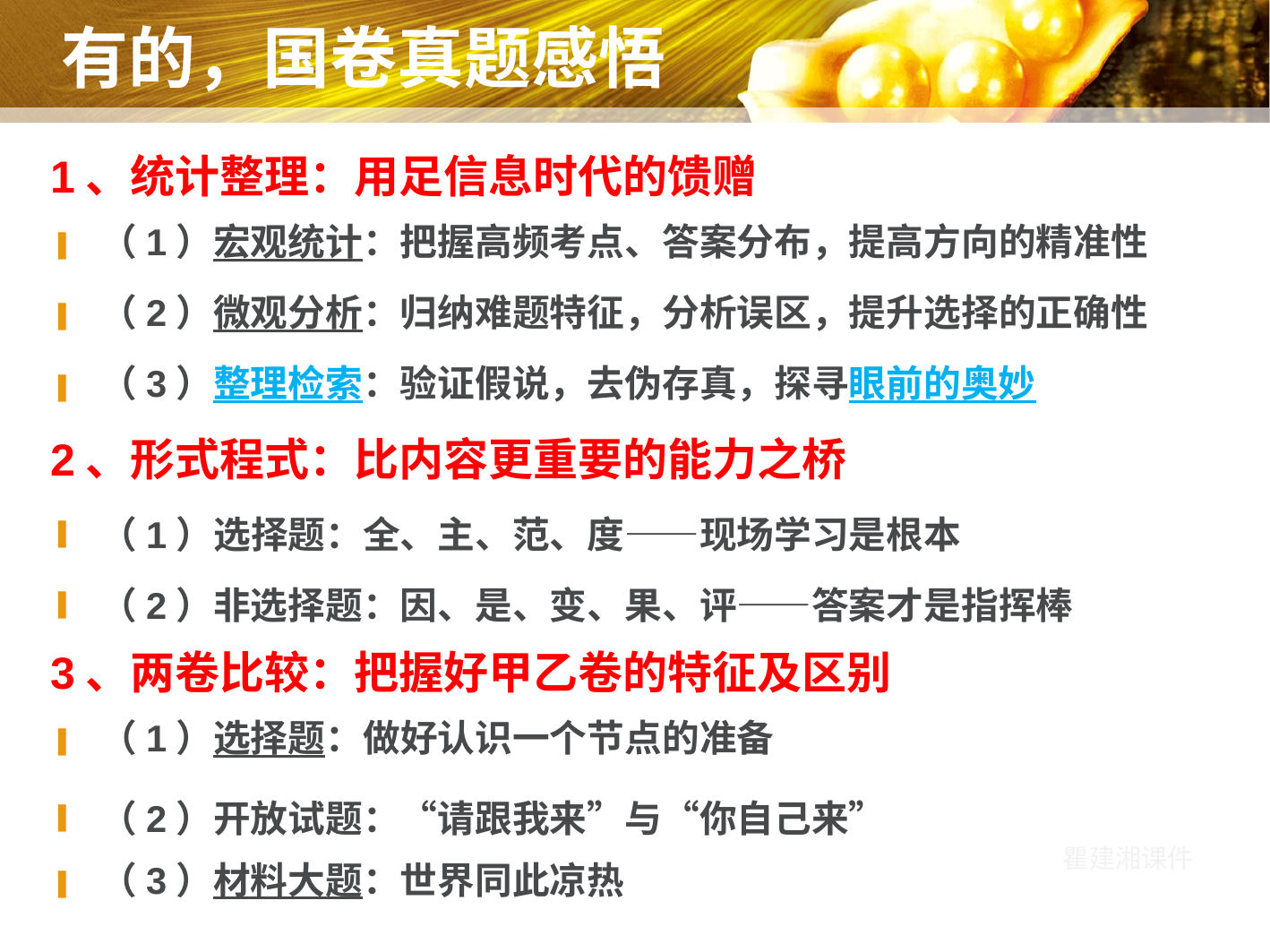

# 有的，国卷真题感悟
1、统计整理：用足信息时代的馈赠
（1）宏观统计：把握高频考点、答案分布，提高方向的精准性
（2）微观分析：归纳难题特征，分析误区，提升选择的正确性
（3）整理检索：验证假说，去伪存真，探寻眼前的奥妙
2、形式程式：比内容更重要的能力之桥
（1）选择题：全、主、范、度——现场学习是根本
（2）非选择题：因、是、变、果、评——答案才是指挥棒
3、两卷比较：把握好甲乙卷的特征及区别
（1）选择题：做好认识一个节点的准备
（2）开放试题：“请跟我来”与“你自己来”
（3）材料大题：世界同此凉热